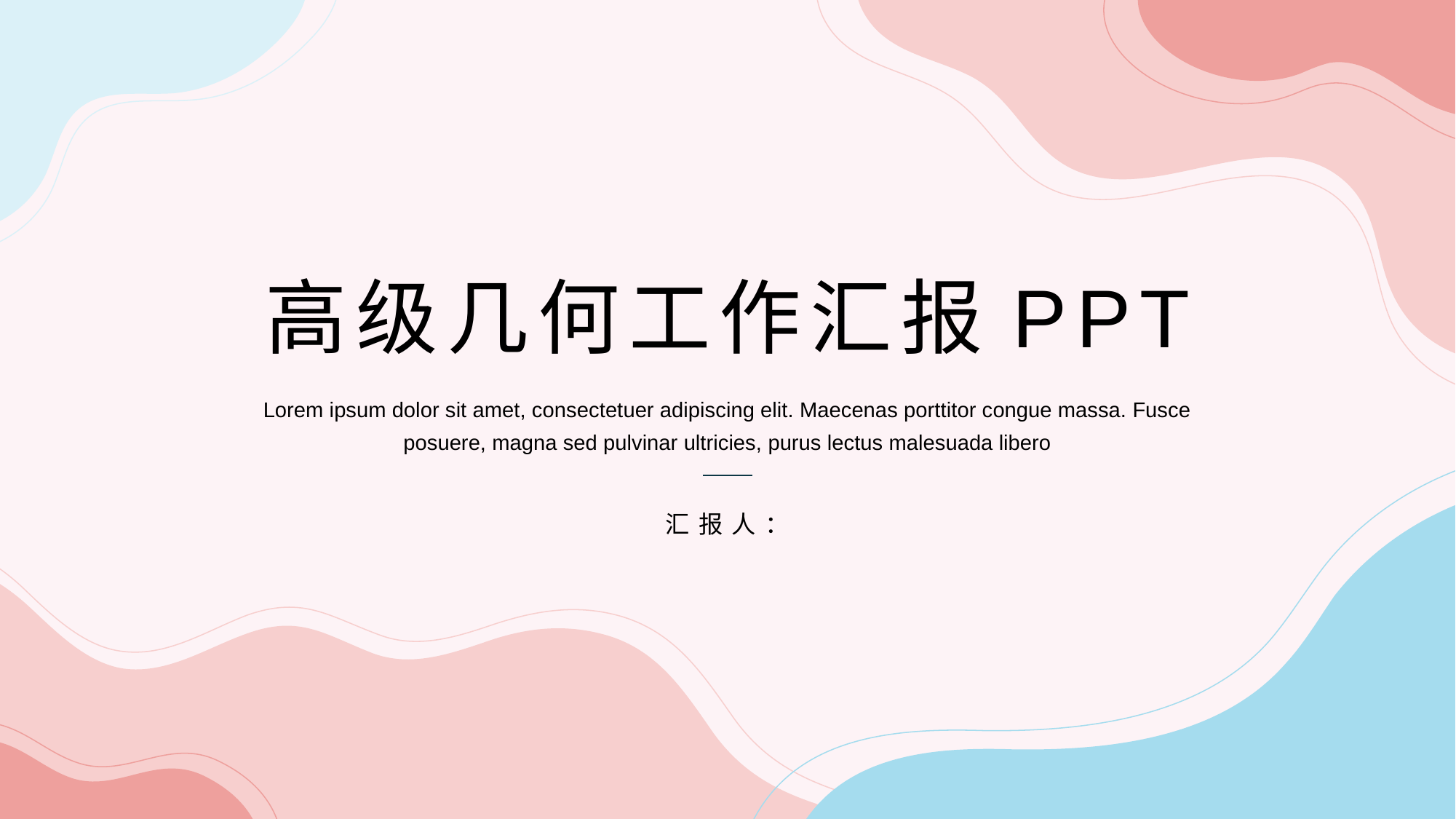

高级几何工作汇报PPT
Lorem ipsum dolor sit amet, consectetuer adipiscing elit. Maecenas porttitor congue massa. Fusce posuere, magna sed pulvinar ultricies, purus lectus malesuada libero

汇报人：